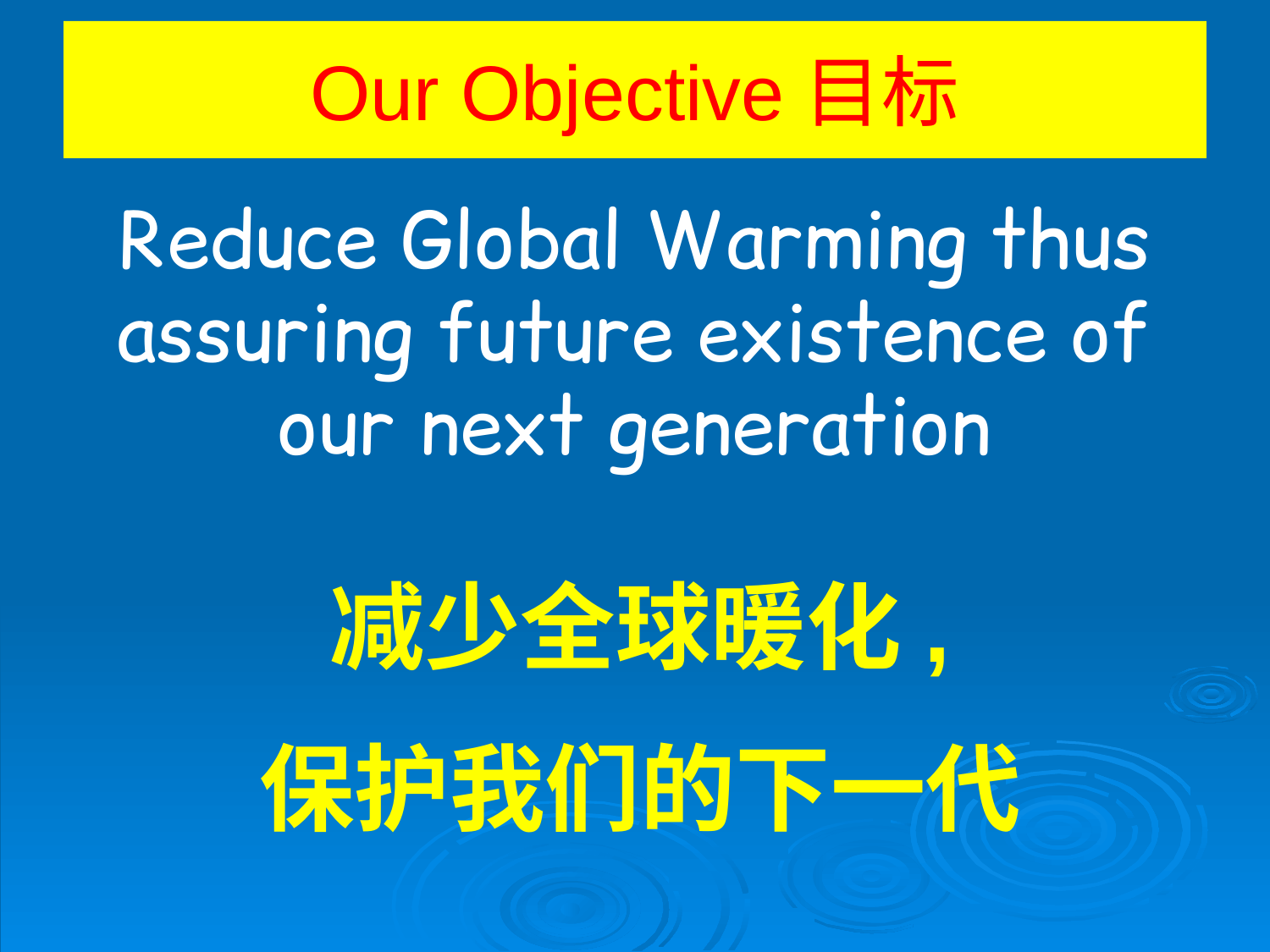

Our Objective目标
Reduce Global Warming thus assuring future existence of our next generation
减少全球暖化,
保护我们的下一代